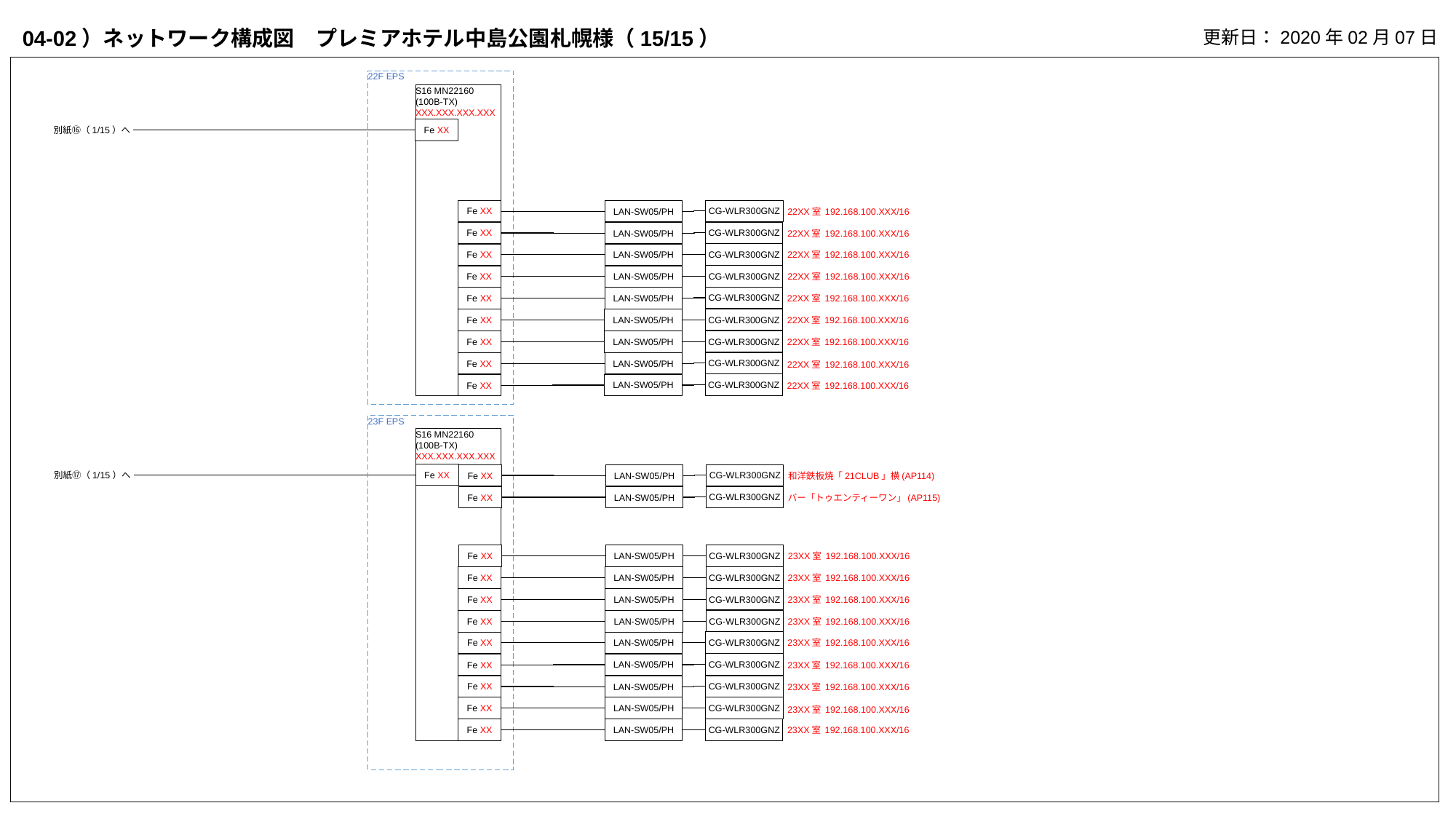

更新日：2020年02月07日
04-02）ネットワーク構成図　プレミアホテル中島公園札幌様（15/15）

22F EPS
S16 MN22160
(100B-TX)
XXX.XXX.XXX.XXX

Fe XX
別紙⑯（1/15）へ
CG-WLR300GNZ
Fe XX
LAN-SW05/PH
22XX室 192.168.100.XXX/16
CG-WLR300GNZ
Fe XX
LAN-SW05/PH
22XX室 192.168.100.XXX/16
CG-WLR300GNZ
Fe XX
LAN-SW05/PH
22XX室 192.168.100.XXX/16
CG-WLR300GNZ
Fe XX
LAN-SW05/PH
22XX室 192.168.100.XXX/16
CG-WLR300GNZ
LAN-SW05/PH
Fe XX
22XX室 192.168.100.XXX/16
CG-WLR300GNZ
LAN-SW05/PH
22XX室 192.168.100.XXX/16
Fe XX
CG-WLR300GNZ
Fe XX
LAN-SW05/PH
22XX室 192.168.100.XXX/16
CG-WLR300GNZ
LAN-SW05/PH
Fe XX
22XX室 192.168.100.XXX/16
CG-WLR300GNZ
LAN-SW05/PH
22XX室 192.168.100.XXX/16
Fe XX
23F EPS
S16 MN22160
(100B-TX)
XXX.XXX.XXX.XXX

Fe XX
別紙⑰（1/15）へ
CG-WLR300GNZ
Fe XX
LAN-SW05/PH
和洋鉄板焼「21CLUB」横(AP114)
CG-WLR300GNZ
Fe XX
LAN-SW05/PH
バー「トゥエンティーワン」(AP115)
CG-WLR300GNZ
Fe XX
LAN-SW05/PH
23XX室 192.168.100.XXX/16
CG-WLR300GNZ
Fe XX
LAN-SW05/PH
23XX室 192.168.100.XXX/16
CG-WLR300GNZ
Fe XX
LAN-SW05/PH
23XX室 192.168.100.XXX/16
CG-WLR300GNZ
Fe XX
LAN-SW05/PH
23XX室 192.168.100.XXX/16
CG-WLR300GNZ
LAN-SW05/PH
Fe XX
23XX室 192.168.100.XXX/16
CG-WLR300GNZ
LAN-SW05/PH
23XX室 192.168.100.XXX/16
Fe XX
CG-WLR300GNZ
Fe XX
LAN-SW05/PH
23XX室 192.168.100.XXX/16
CG-WLR300GNZ
LAN-SW05/PH
Fe XX
23XX室 192.168.100.XXX/16
CG-WLR300GNZ
LAN-SW05/PH
23XX室 192.168.100.XXX/16
Fe XX